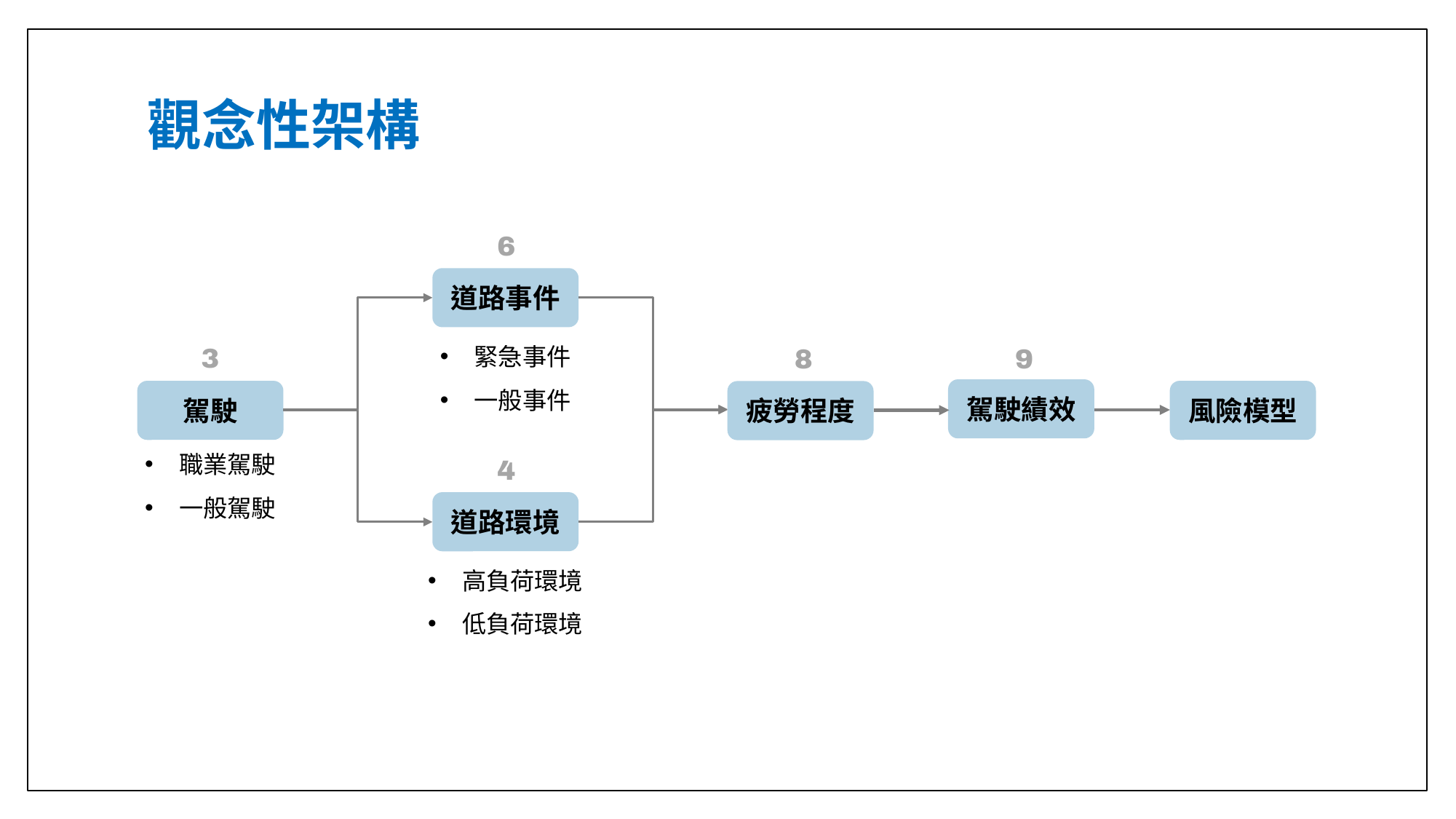

# 觀念性架構

6
道路事件
緊急事件
一般事件
3
8
9
駕駛績效
駕駛
職業駕駛
一般駕駛
風險模型
疲勞程度
4
道路環境
高負荷環境
低負荷環境